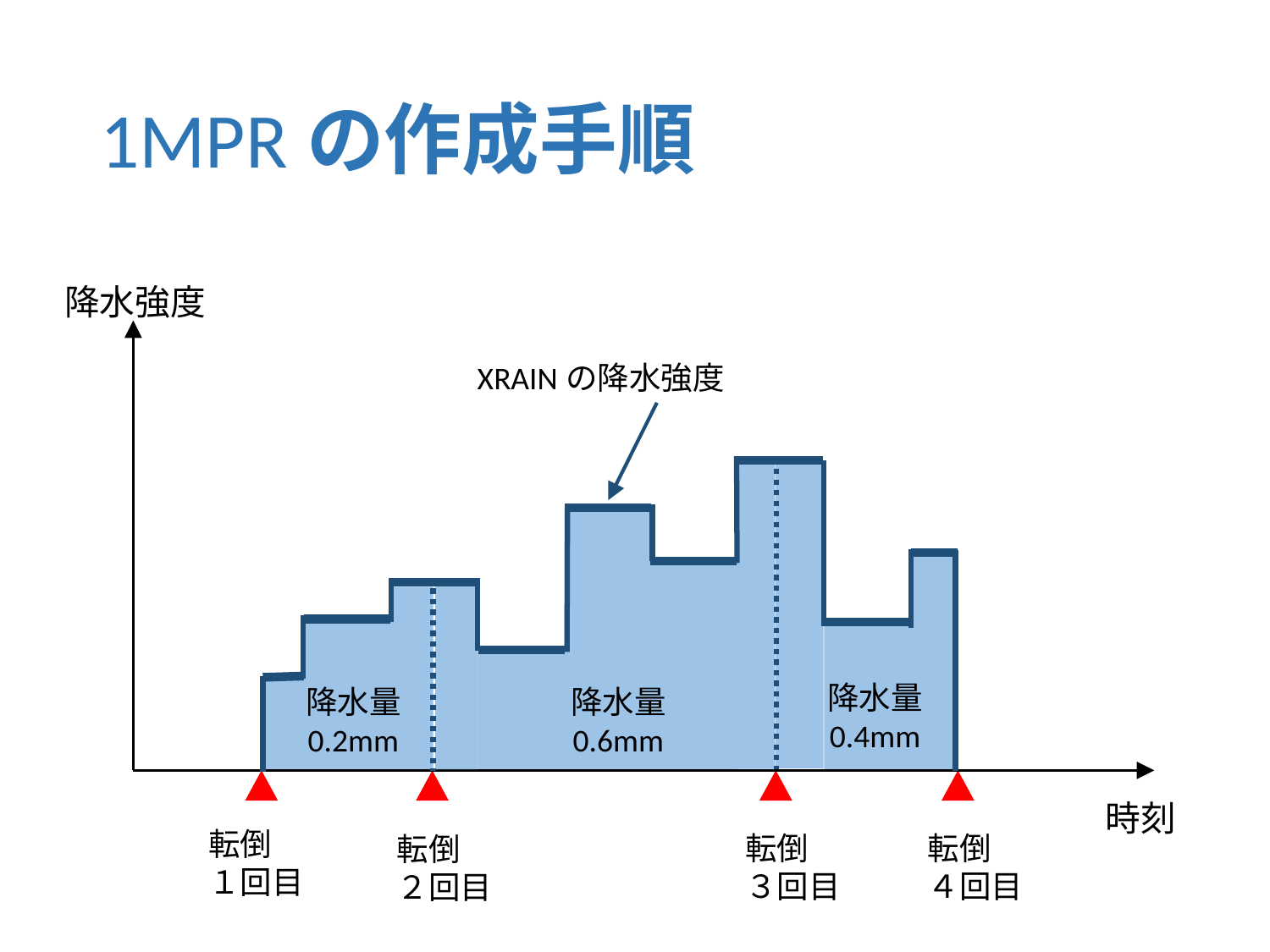

# 1MPRの作成手順
降水強度
XRAINの降水強度

降水量
0.4mm

降水量
0.2mm
降水量
0.6mm

時刻
転倒
１回目
転倒
３回目
転倒
４回目
転倒
２回目